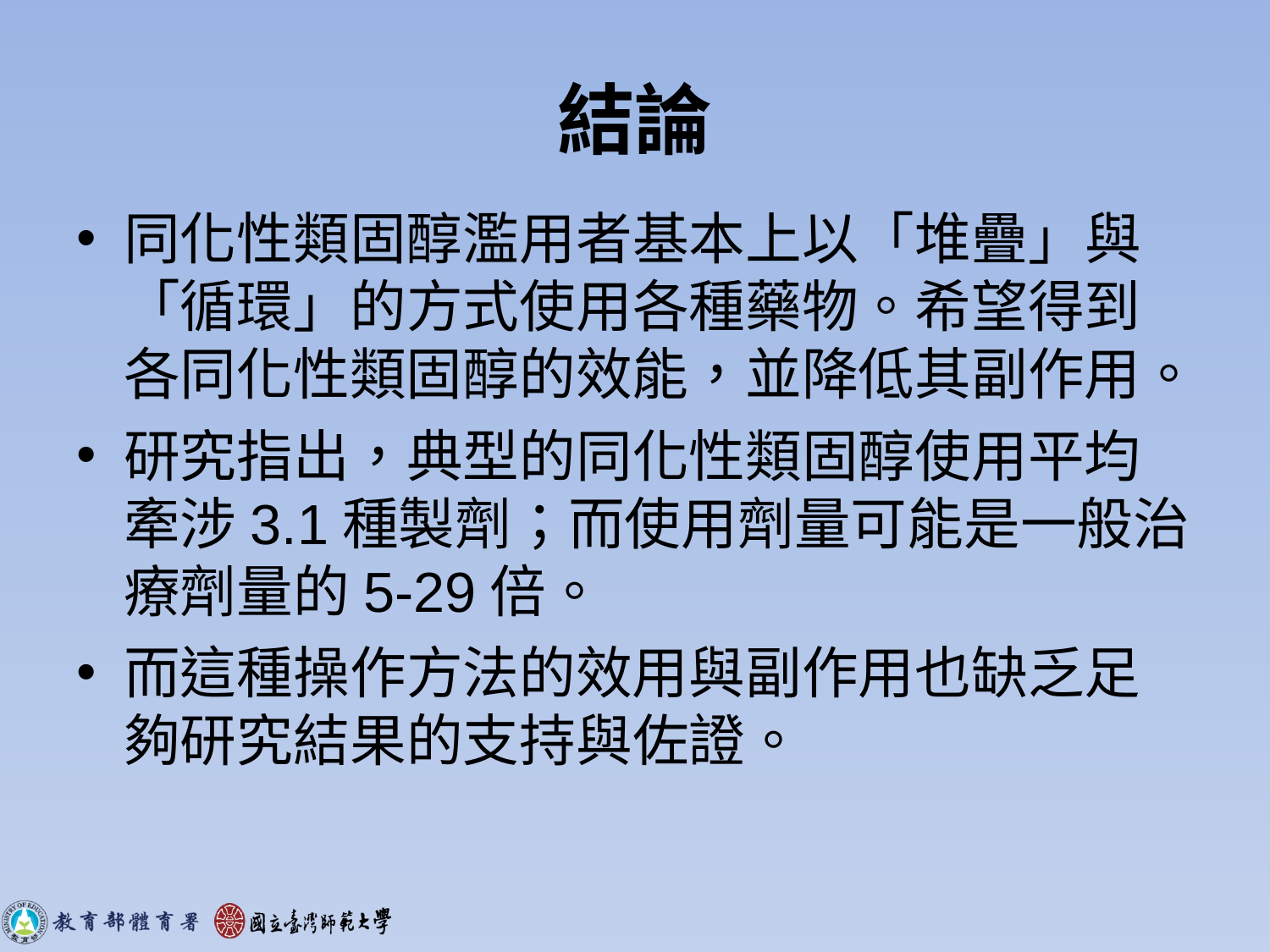

# 結論
同化性類固醇濫用者基本上以「堆疊」與「循環」的方式使用各種藥物。希望得到各同化性類固醇的效能，並降低其副作用。
研究指出，典型的同化性類固醇使用平均牽涉3.1種製劑；而使用劑量可能是一般治療劑量的5-29倍。
而這種操作方法的效用與副作用也缺乏足夠研究結果的支持與佐證。